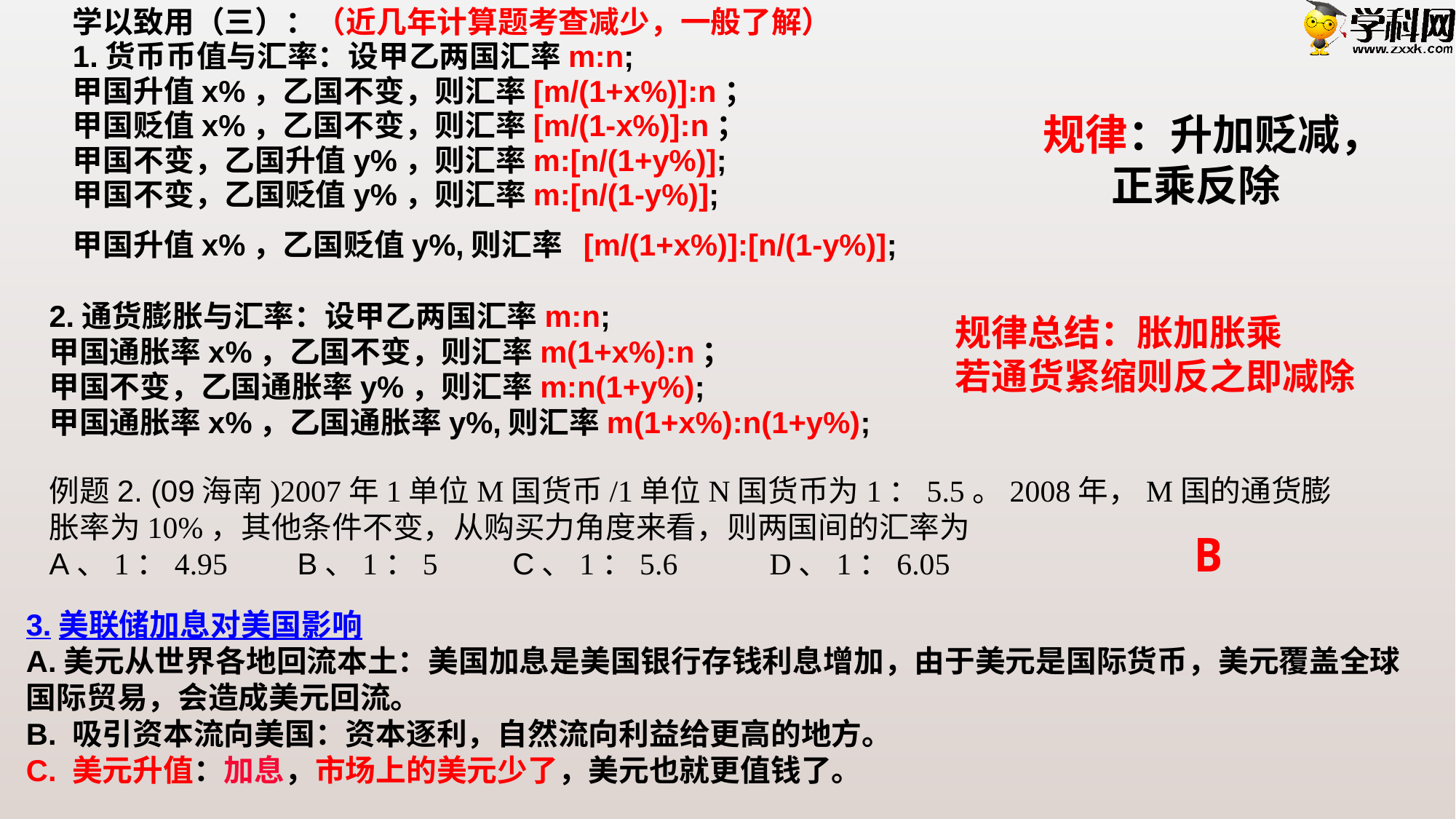

学以致用（三）：（近几年计算题考查减少，一般了解）
1.货币币值与汇率：设甲乙两国汇率m:n;
甲国升值x%，乙国不变，则汇率[m/(1+x%)]:n；
甲国贬值x%，乙国不变，则汇率[m/(1-x%)]:n；
甲国不变，乙国升值y%，则汇率m:[n/(1+y%)];
甲国不变，乙国贬值y%，则汇率m:[n/(1-y%)];
甲国升值x%，乙国贬值y%,则汇率  [m/(1+x%)]:[n/(1-y%)];
规律：升加贬减，
      正乘反除
2.通货膨胀与汇率：设甲乙两国汇率m:n;
甲国通胀率x%，乙国不变，则汇率m(1+x%):n；
甲国不变，乙国通胀率y%，则汇率m:n(1+y%);
甲国通胀率x%，乙国通胀率y%,则汇率m(1+x%):n(1+y%);
规律总结：胀加胀乘
若通货紧缩则反之即减除
例题2. (09海南)2007年1单位M国货币/1单位N国货币为1：5.5。2008年，M国的通货膨胀率为10%，其他条件不变，从购买力角度来看，则两国间的汇率为
A、1：4.95         B、1：5         C、1：5.6            D、1：6.05
B
3.美联储加息对美国影响
A.美元从世界各地回流本土：美国加息是美国银行存钱利息增加，由于美元是国际货币，美元覆盖全球国际贸易，会造成美元回流。
B. 吸引资本流向美国：资本逐利，自然流向利益给更高的地方。
C. 美元升值：加息，市场上的美元少了，美元也就更值钱了。